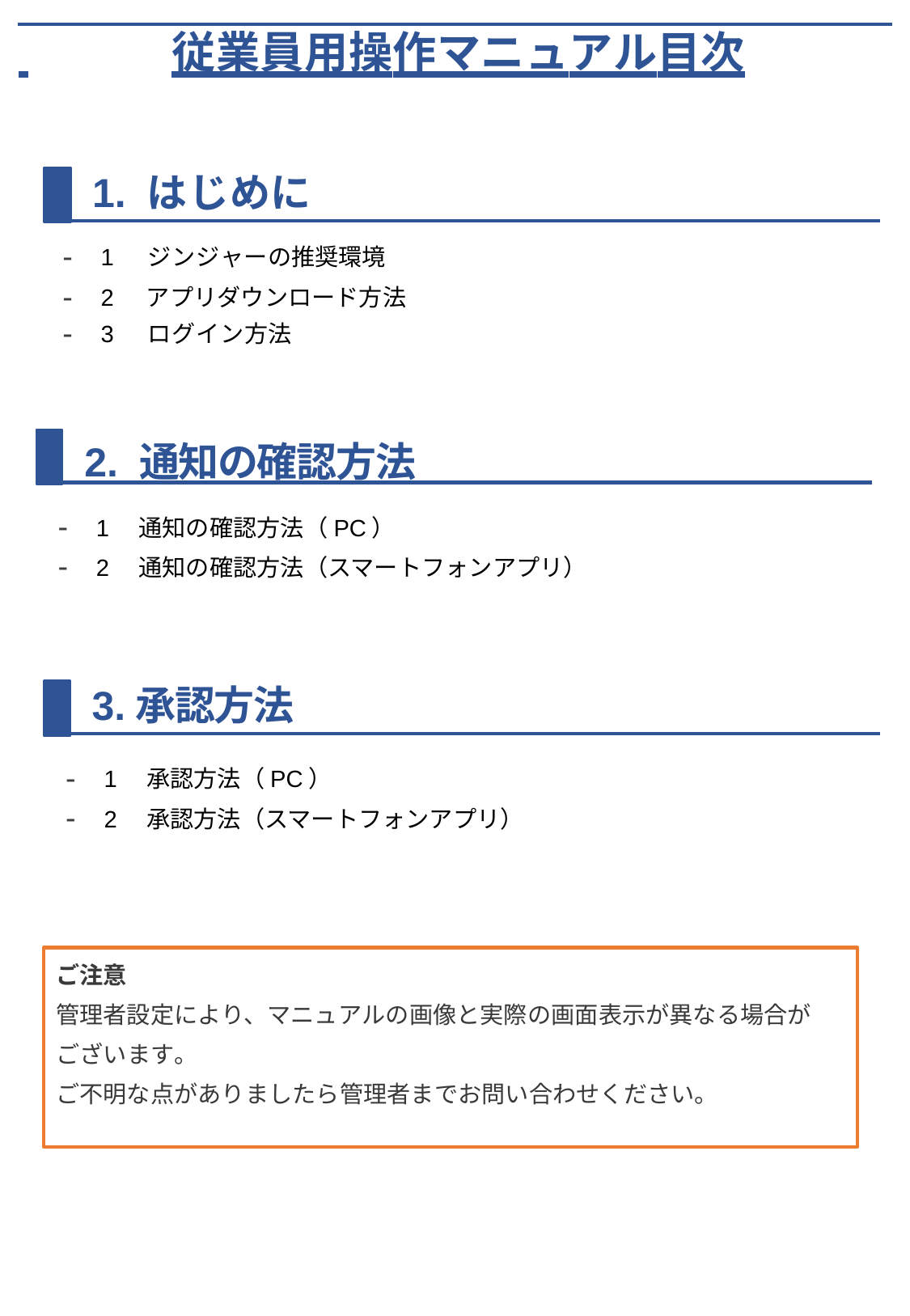

# 従業員用操作マニュアル目次

1. はじめに

1	ジンジャーの推奨環境
2    アプリダウンロード方法
3	ログイン方法
2. 通知の確認方法

1　通知の確認方法（PC）
2　通知の確認方法（スマートフォンアプリ）
3.承認方法

1　承認方法（PC）
2　承認方法（スマートフォンアプリ）
ご注意
管理者設定により、マニュアルの画像と実際の画面表示が異なる場合が
ございます。
ご不明な点がありましたら管理者までお問い合わせください。